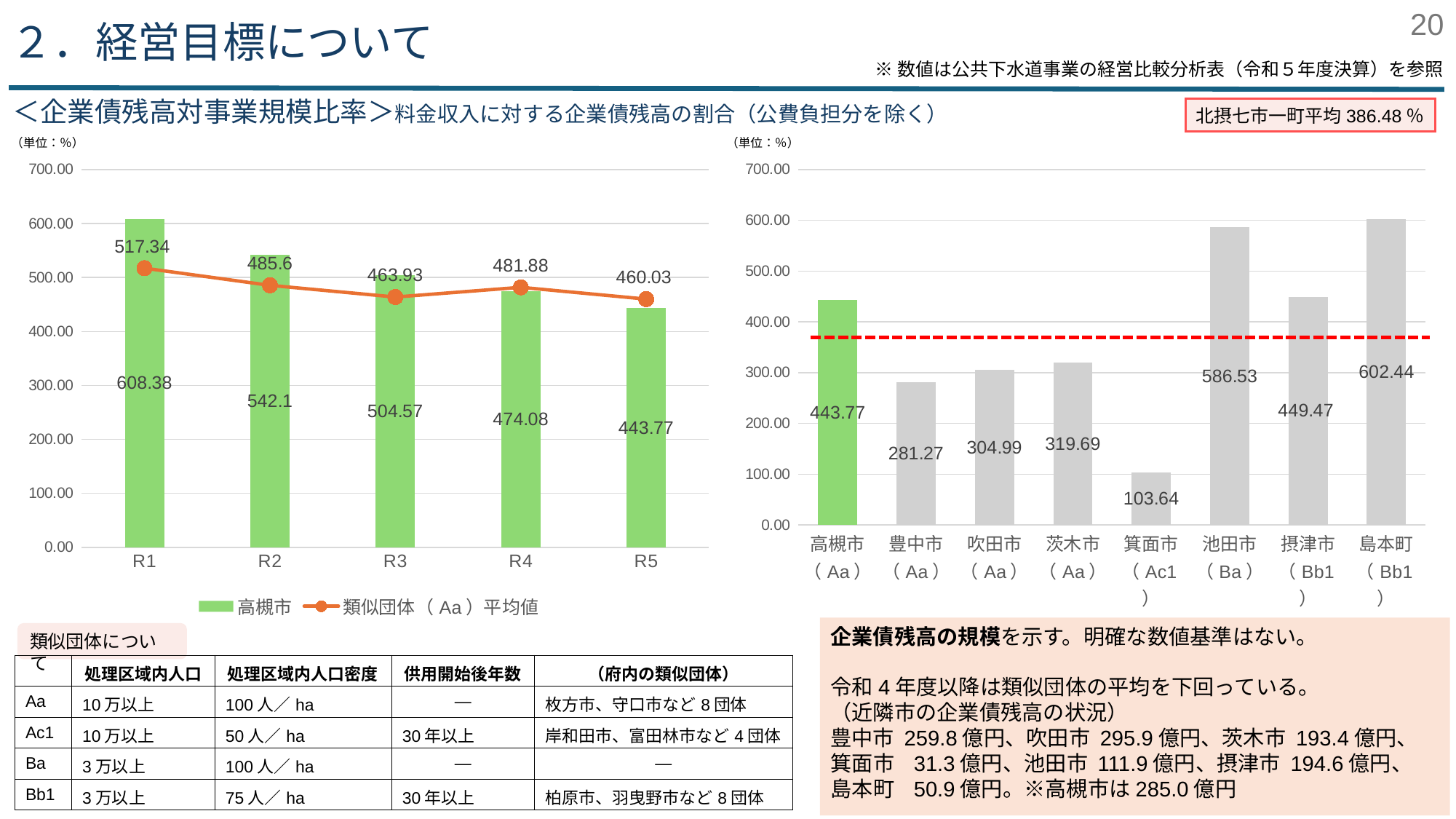

20
２．経営目標について
※数値は公共下水道事業の経営比較分析表（令和５年度決算）を参照
＜企業債残高対事業規模比率＞料金収入に対する企業債残高の割合（公費負担分を除く）
北摂七市一町平均386.48％
（単位：％）
（単位：％）

### Chart

| Category | 高槻市 | 類似団体（Aa）平均値 |
|---|---|---|
| R1 | 608.38 | 517.34 |
| R2 | 542.1 | 485.6 |
| R3 | 504.57 | 463.93 |
| R4 | 474.08 | 481.88 |
| R5 | 443.77 | 460.03 |

### Chart

| Category | R5 |
|---|---|
| 高槻市
（Aa） | 443.77 |
| 豊中市
（Aa） | 281.27 |
| 吹田市
（Aa） | 304.99 |
| 茨木市
（Aa） | 319.69 |
| 箕面市
（Ac1） | 103.64 |
| 池田市
（Ba） | 586.53 |
| 摂津市
（Bb1） | 449.47 |
| 島本町
（Bb1） | 602.44 |
企業債残高の規模を示す。明確な数値基準はない。

令和4年度以降は類似団体の平均を下回っている。
（近隣市の企業債残高の状況）
豊中市 259.8億円、吹田市 295.9億円、茨木市 193.4億円、
箕面市   31.3億円、池田市 111.9億円、摂津市 194.6億円、
島本町   50.9億円。※高槻市は285.0億円
類似団体について
|  | 処理区域内人口 | 処理区域内人口密度 | 供用開始後年数 | （府内の類似団体） |
| --- | --- | --- | --- | --- |
| Aa | 10万以上 | 100人／ha | ― | 枚方市、守口市など8団体 |
| Ac1 | 10万以上 | 50人／ha | 30年以上 | 岸和田市、富田林市など4団体 |
| Ba | 3万以上 | 100人／ha | ― | ― |
| Bb1 | 3万以上 | 75人／ha | 30年以上 | 柏原市、羽曳野市など8団体 |